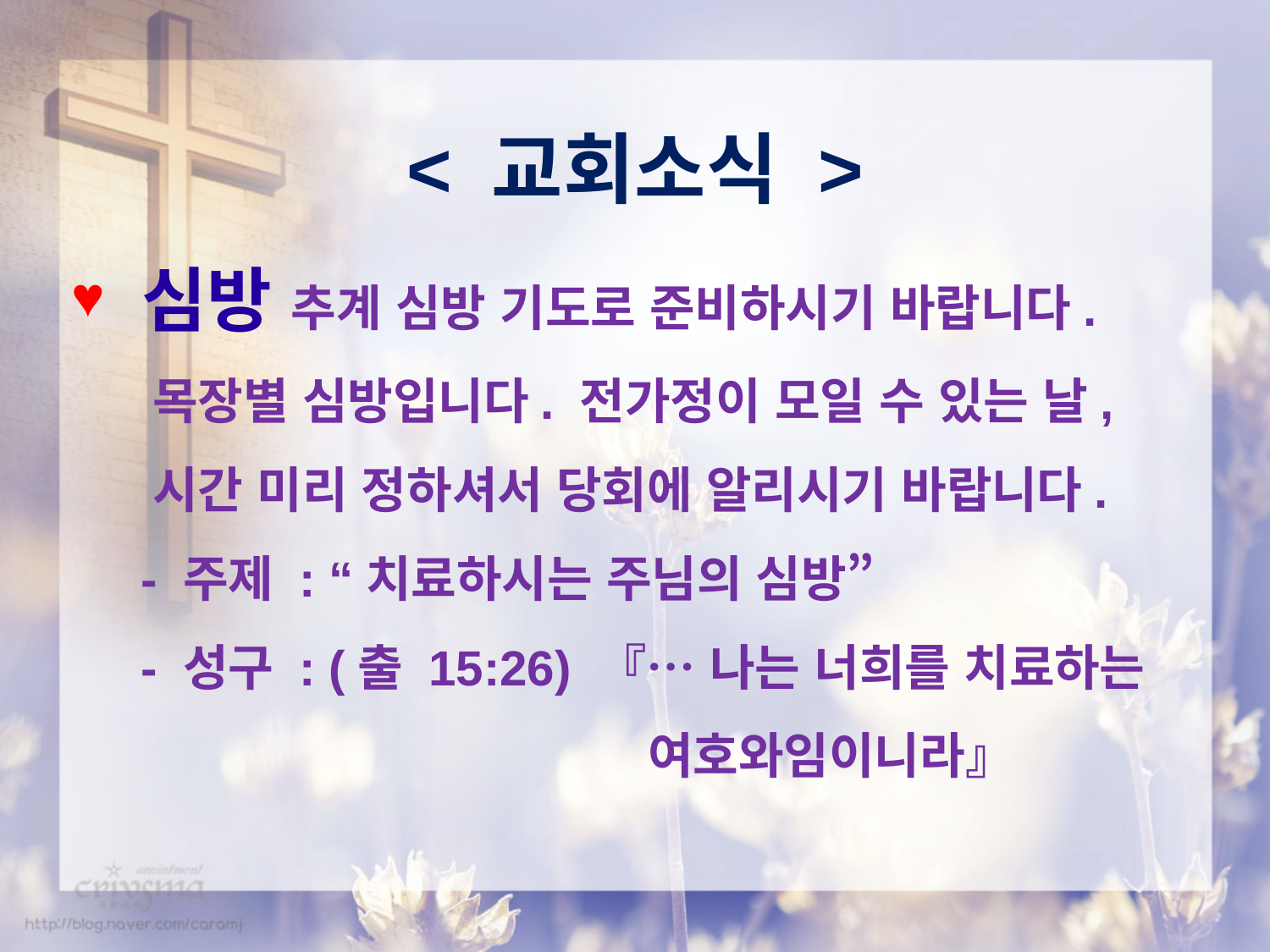

< 교회소식 >
 심방 추계 심방 기도로 준비하시기 바랍니다.
     목장별 심방입니다. 전가정이 모일 수 있는 날,
     시간 미리 정하셔서 당회에 알리시기 바랍니다.
     - 주제 : “치료하시는 주님의 심방”
     - 성구 : (출 15:26) 『… 나는 너희를 치료하는
                                         여호와임이니라』